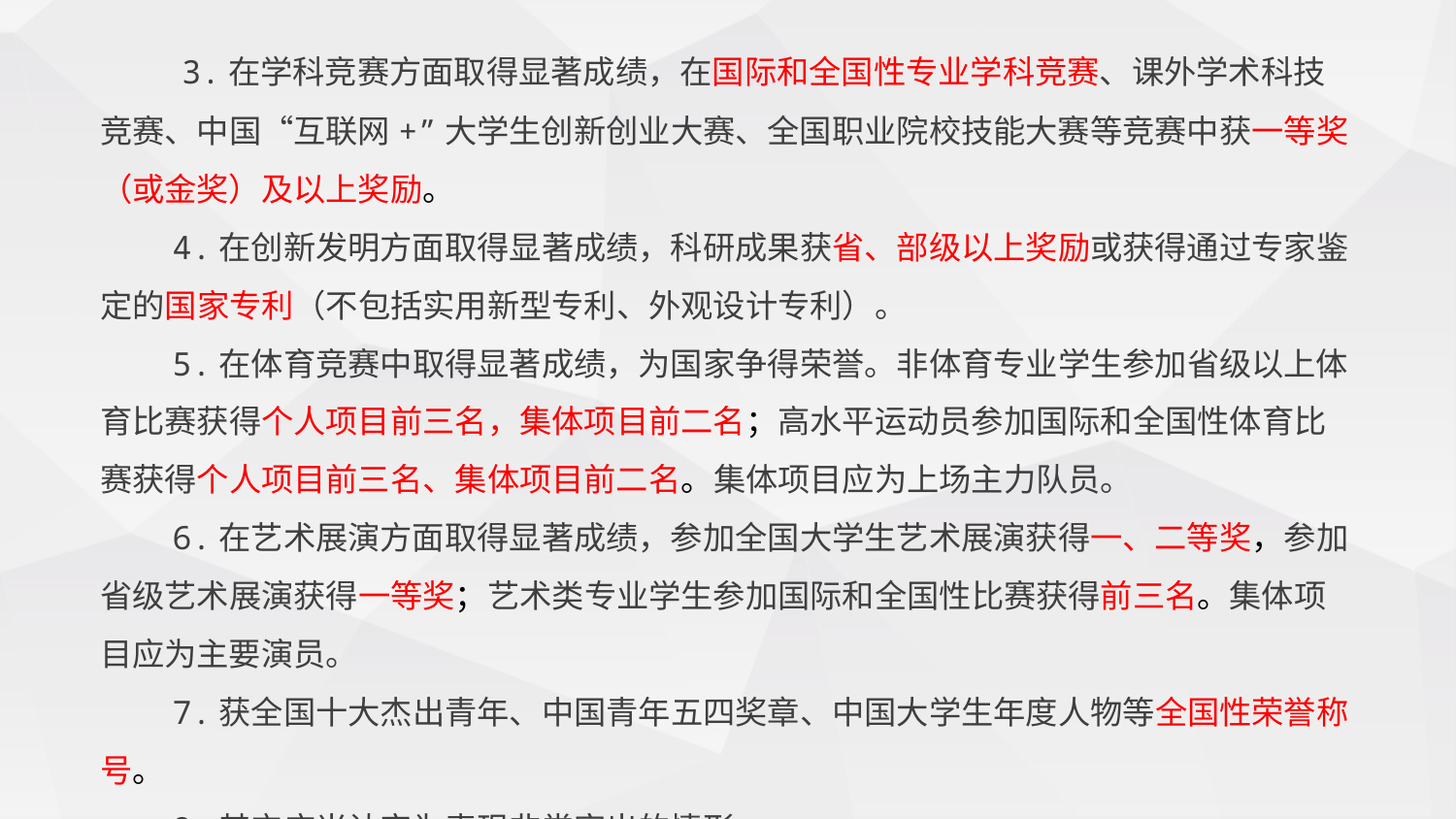

3.在学科竞赛方面取得显著成绩，在国际和全国性专业学科竞赛、课外学术科技竞赛、中国“互联网+”大学生创新创业大赛、全国职业院校技能大赛等竞赛中获一等奖（或金奖）及以上奖励。
　　4.在创新发明方面取得显著成绩，科研成果获省、部级以上奖励或获得通过专家鉴定的国家专利（不包括实用新型专利、外观设计专利）。
　　5.在体育竞赛中取得显著成绩，为国家争得荣誉。非体育专业学生参加省级以上体育比赛获得个人项目前三名，集体项目前二名；高水平运动员参加国际和全国性体育比赛获得个人项目前三名、集体项目前二名。集体项目应为上场主力队员。
　　6.在艺术展演方面取得显著成绩，参加全国大学生艺术展演获得一、二等奖，参加省级艺术展演获得一等奖；艺术类专业学生参加国际和全国性比赛获得前三名。集体项目应为主要演员。
　　7.获全国十大杰出青年、中国青年五四奖章、中国大学生年度人物等全国性荣誉称号。
　　8.其它应当认定为表现非常突出的情形。